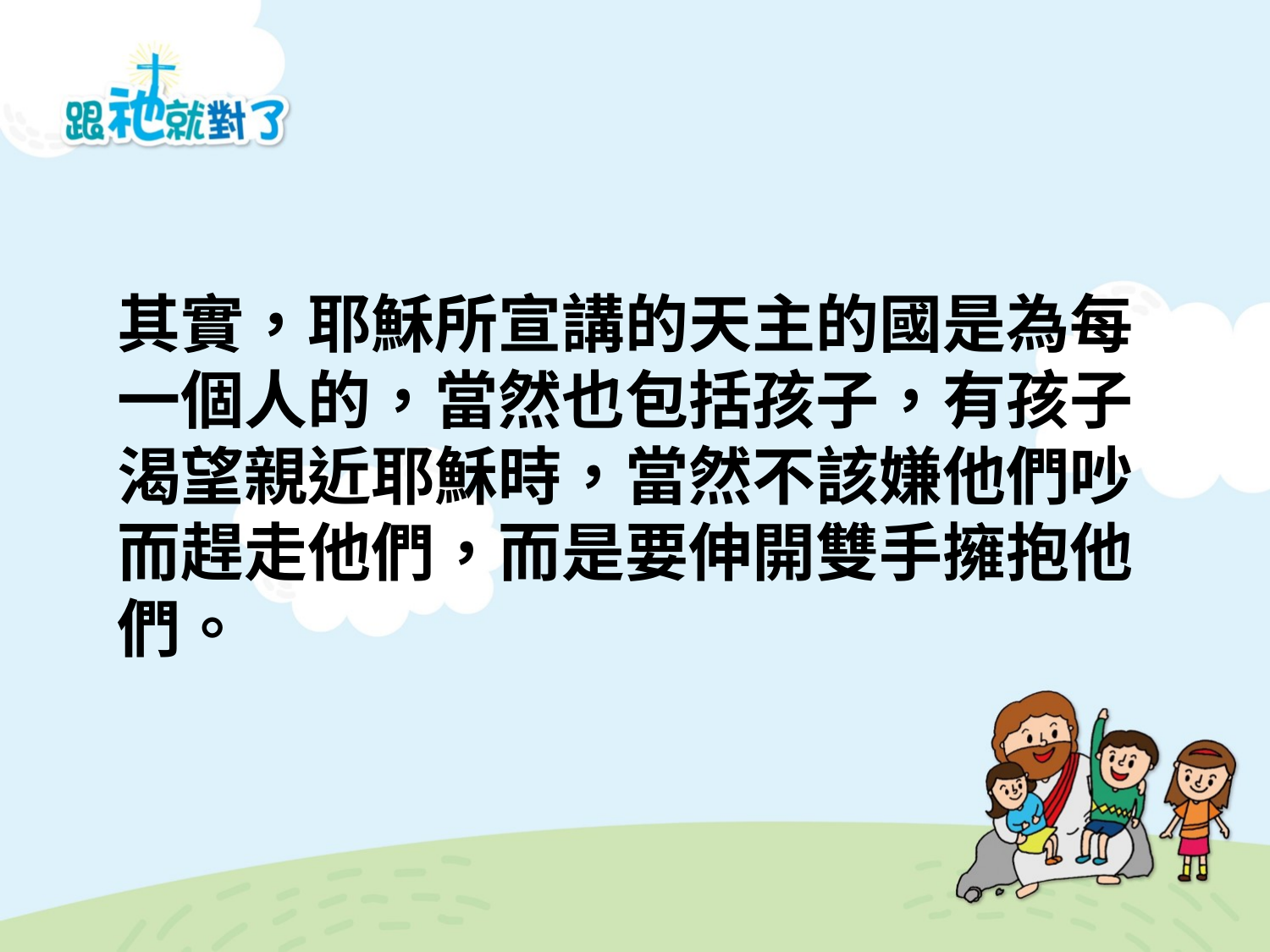

其實，耶穌所宣講的天主的國是為每一個人的，當然也包括孩子，有孩子渴望親近耶穌時，當然不該嫌他們吵而趕走他們，而是要伸開雙手擁抱他們。